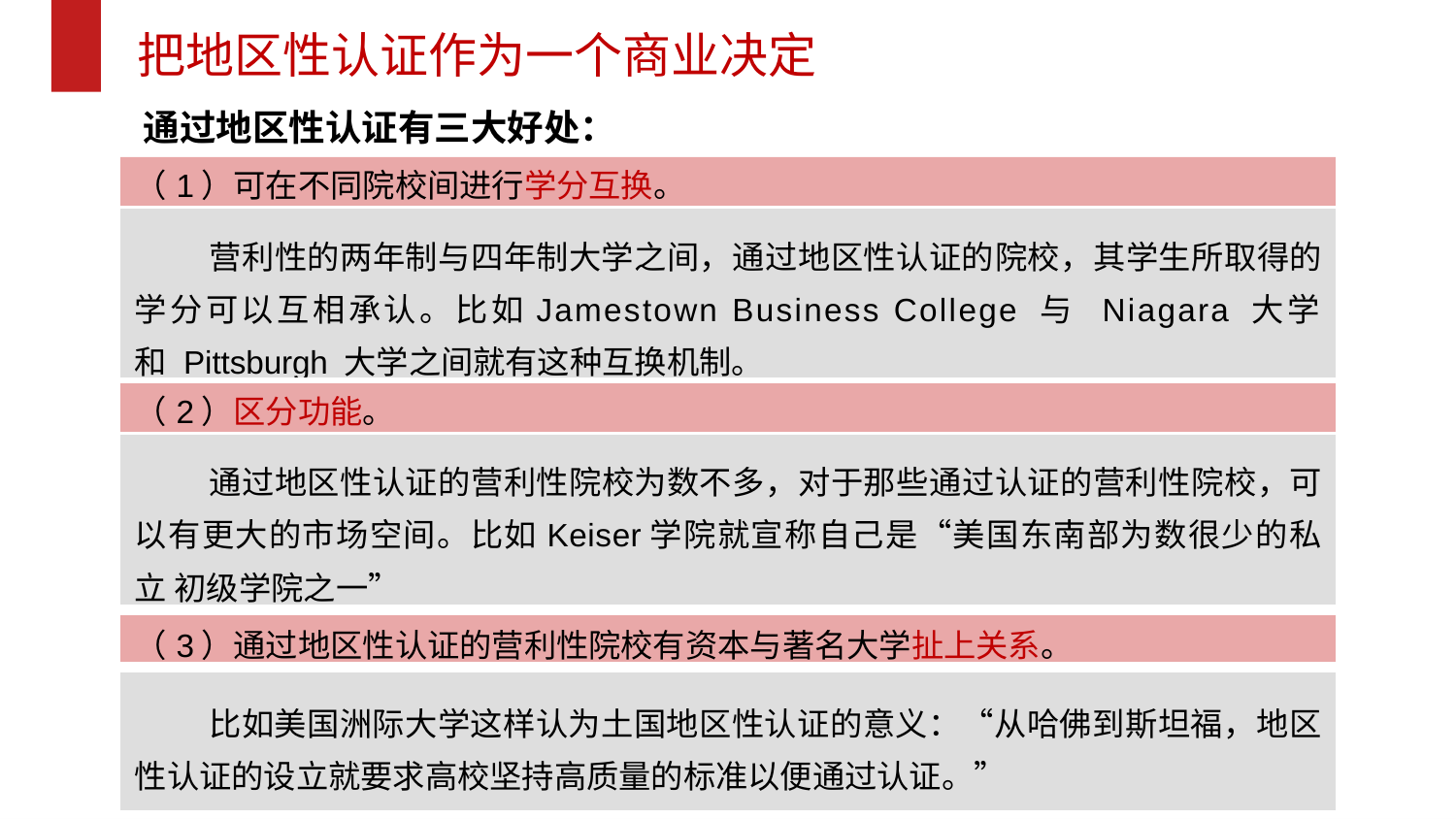

# 把地区性认证作为一个商业决定
通过地区性认证有三大好处：
| （1）可在不同院校间进行学分互换。 |
| --- |
| 营利性的两年制与四年制大学之间，通过地区性认证的院校，其学生所取得的 学分可以互相承认。比如Jamestown Business College 与 Niagara 大学和 Pittsburgh 大学之间就有这种互换机制。 |
| （2）区分功能。 |
| 通过地区性认证的营利性院校为数不多，对于那些通过认证的营利性院校，可 以有更大的市场空间。比如Keiser学院就宣称自己是“美国东南部为数很少的私立 初级学院之一” |
| （3）通过地区性认证的营利性院校有资本与著名大学扯上关系。 |
| 比如美国洲际大学这样认为土国地区性认证的意义：“从哈佛到斯坦福，地区 性认证的设立就要求高校坚持高质量的标准以便通过认证。” |